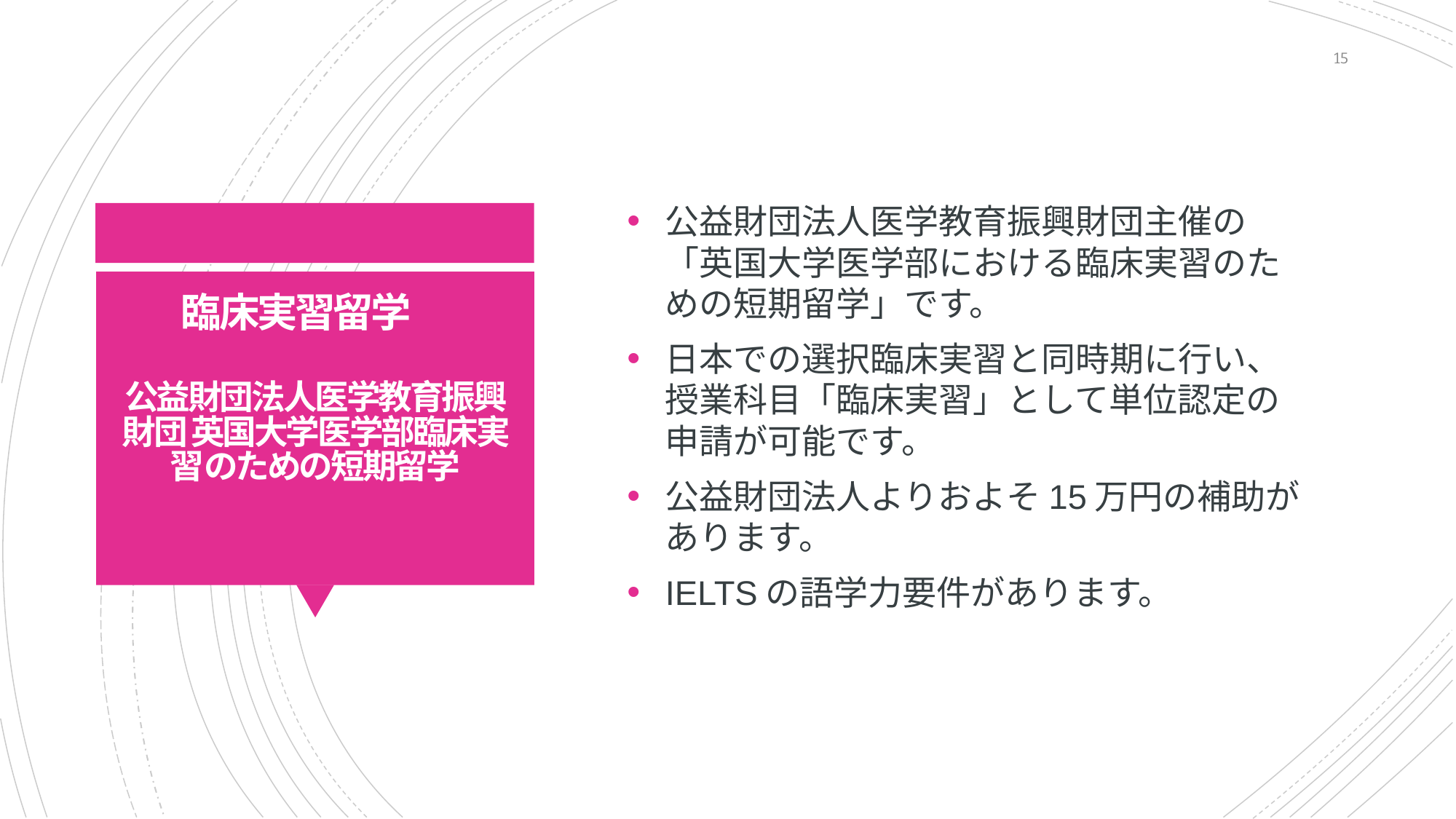

15
公益財団法人医学教育振興財団主催の「英国大学医学部における臨床実習のための短期留学」です。
日本での選択臨床実習と同時期に行い、授業科目「臨床実習」として単位認定の申請が可能です。
公益財団法人よりおよそ15万円の補助があります。
IELTSの語学力要件があります。

# 臨床実習留学　 公益財団法人医学教育振興財団 英国大学医学部臨床実習のための短期留学